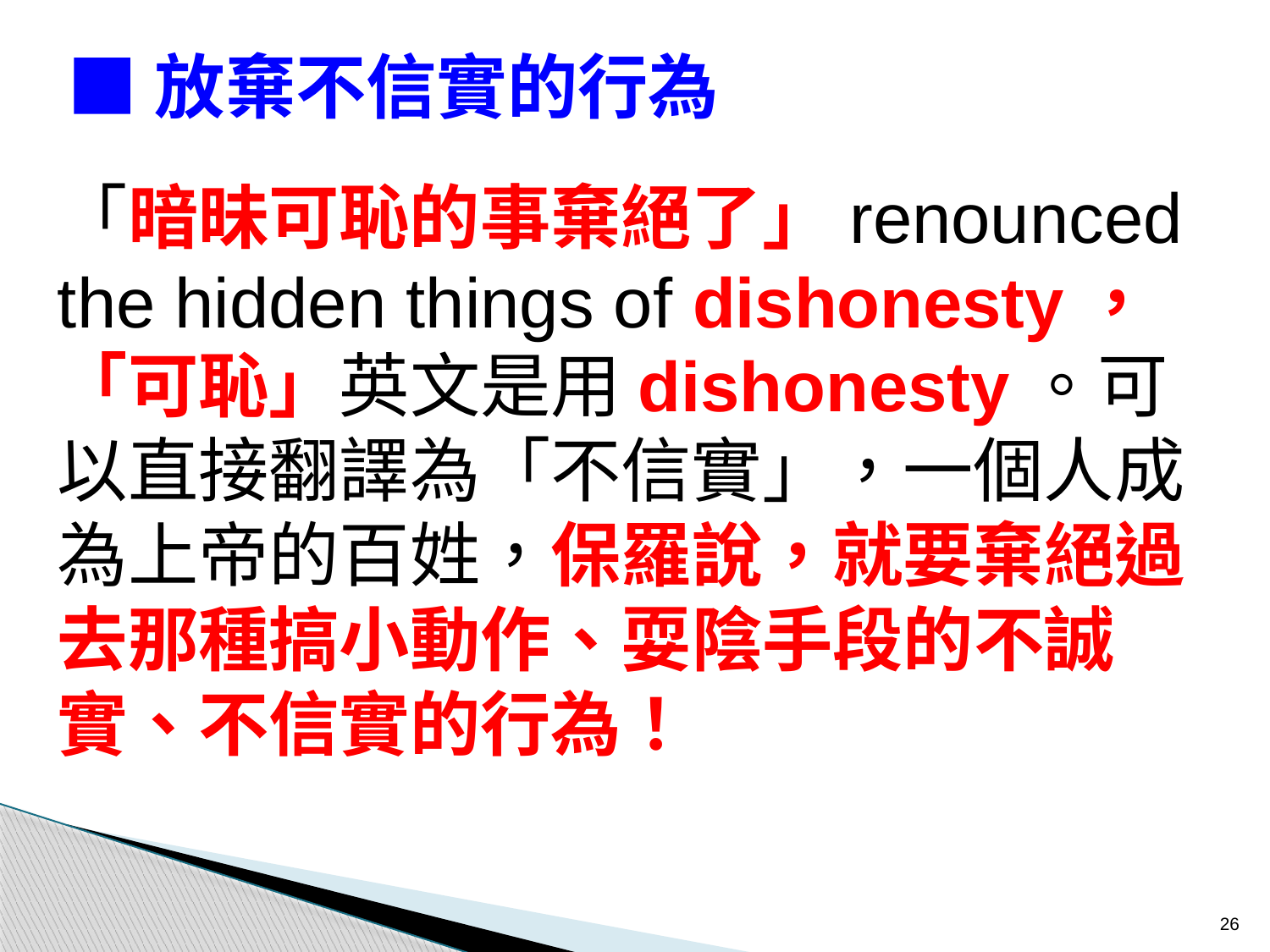

■放棄不信實的行為
「暗昧可恥的事棄絕了」renounced the hidden things of dishonesty，「可恥」英文是用dishonesty。可以直接翻譯為「不信實」，一個人成為上帝的百姓，保羅說，就要棄絕過去那種搞小動作、耍陰手段的不誠實、不信實的行為！
26